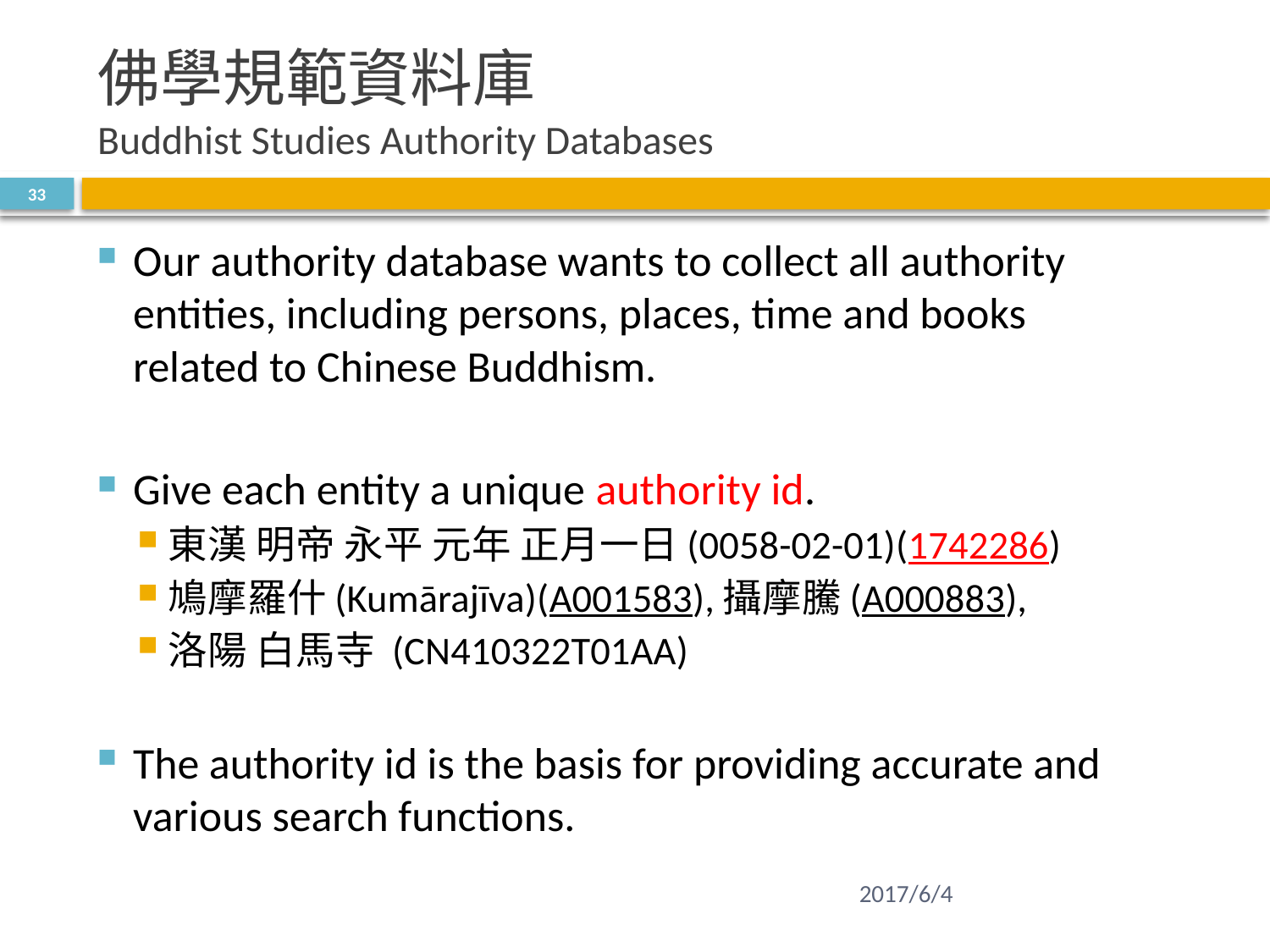

# 佛學規範資料庫 Buddhist Studies Authority Databases
33
Our authority database wants to collect all authority entities, including persons, places, time and books related to Chinese Buddhism.

Give each entity a unique authority id.
東漢 明帝 永平 元年 正月一日(0058-02-01)(1742286)
鳩摩羅什(Kumārajīva)(A001583),攝摩騰(A000883),
洛陽 白馬寺 (CN410322T01AA)

The authority id is the basis for providing accurate and various search functions.
2017/6/4